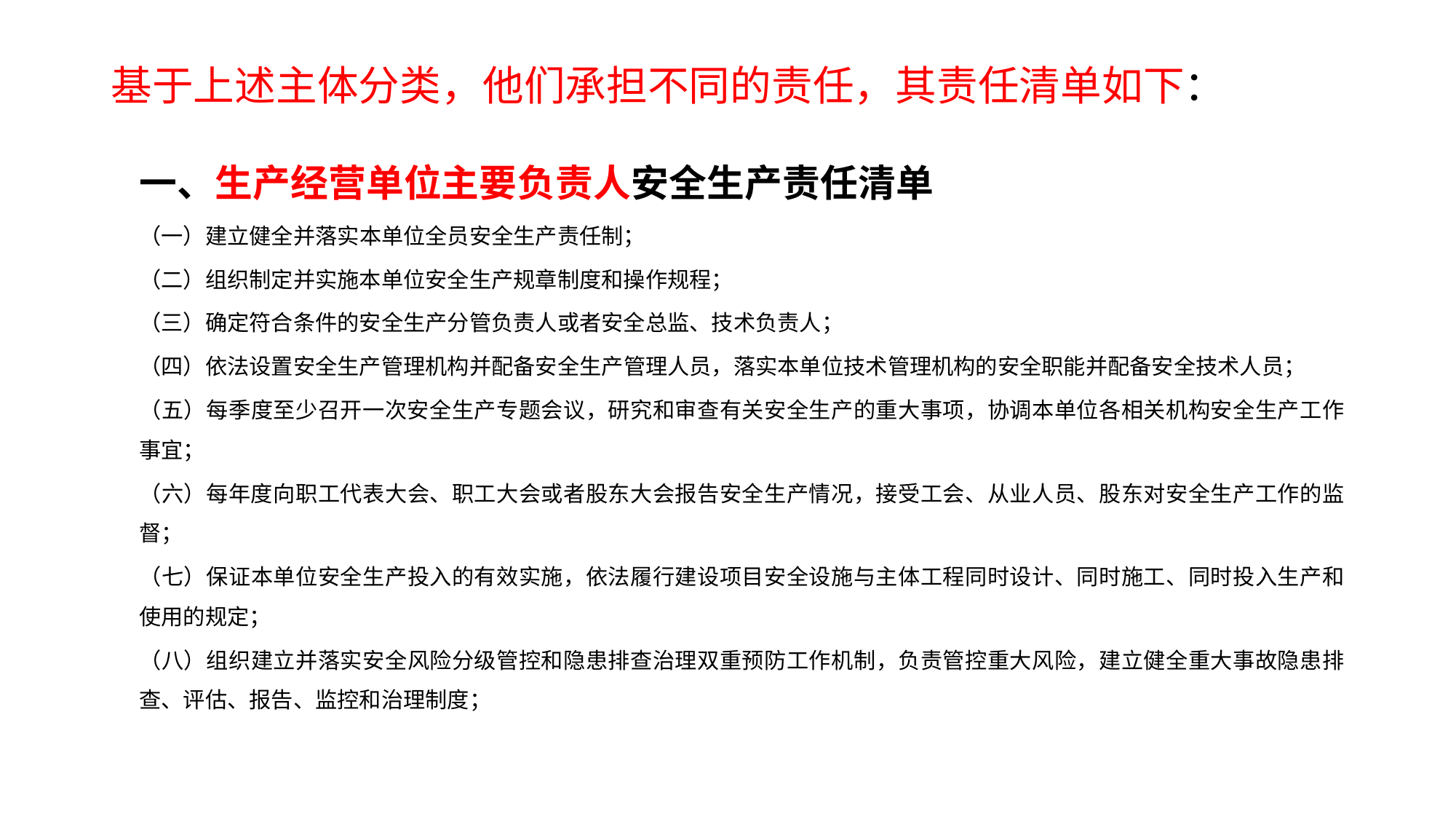

# 基于上述主体分类，他们承担不同的责任，其责任清单如下：
一、生产经营单位主要负责人安全生产责任清单
（一）建立健全并落实本单位全员安全生产责任制；
（二）组织制定并实施本单位安全生产规章制度和操作规程；
（三）确定符合条件的安全生产分管负责人或者安全总监、技术负责人；
（四）依法设置安全生产管理机构并配备安全生产管理人员，落实本单位技术管理机构的安全职能并配备安全技术人员；
（五）每季度至少召开一次安全生产专题会议，研究和审查有关安全生产的重大事项，协调本单位各相关机构安全生产工作事宜；
（六）每年度向职工代表大会、职工大会或者股东大会报告安全生产情况，接受工会、从业人员、股东对安全生产工作的监督；
（七）保证本单位安全生产投入的有效实施，依法履行建设项目安全设施与主体工程同时设计、同时施工、同时投入生产和使用的规定；
（八）组织建立并落实安全风险分级管控和隐患排查治理双重预防工作机制，负责管控重大风险，建立健全重大事故隐患排查、评估、报告、监控和治理制度；